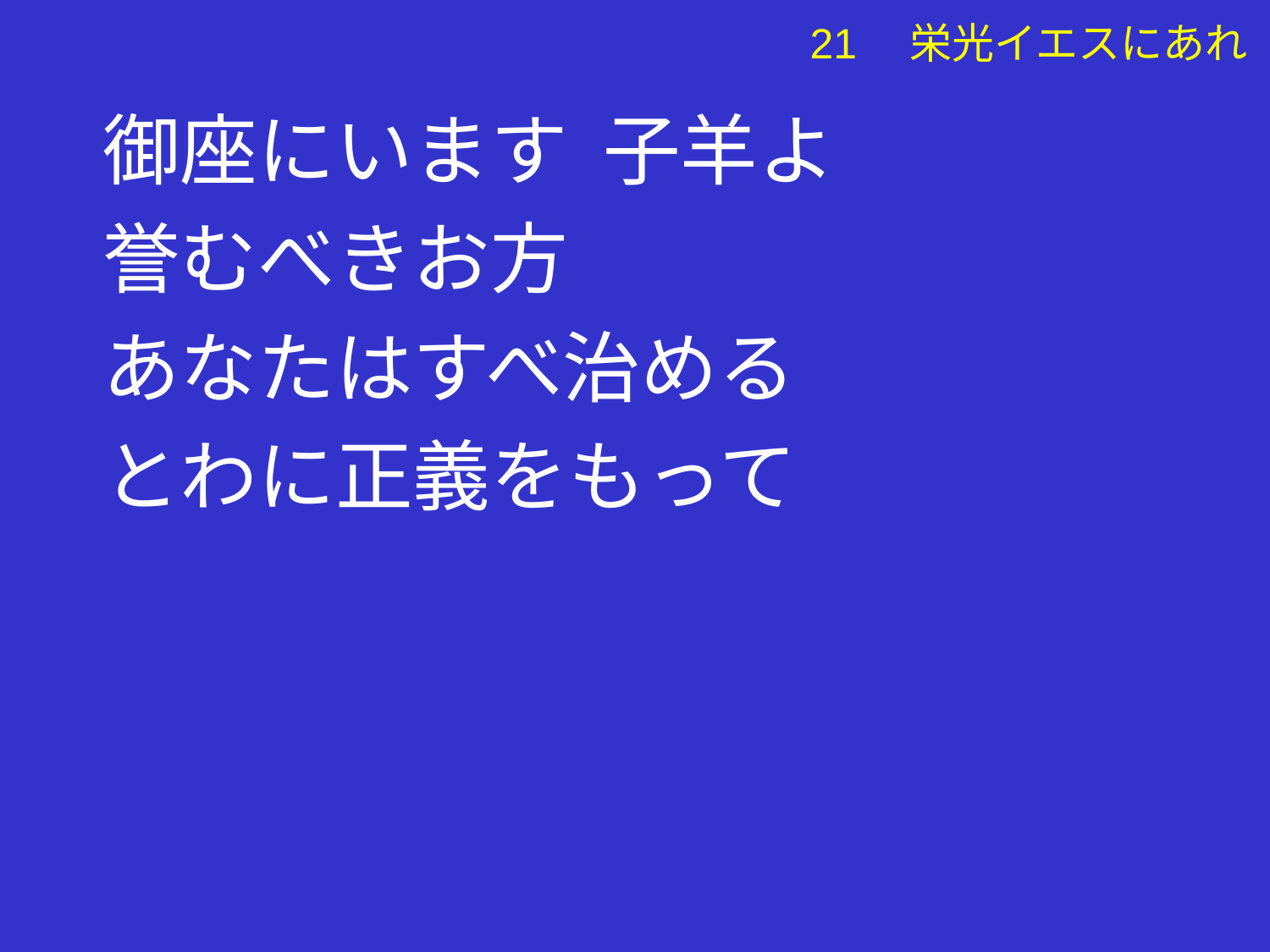

御座にいます  子羊よ
誉むべきお方
あなたはすべ治める
とわに正義をもって
# 21　栄光イエスにあれ